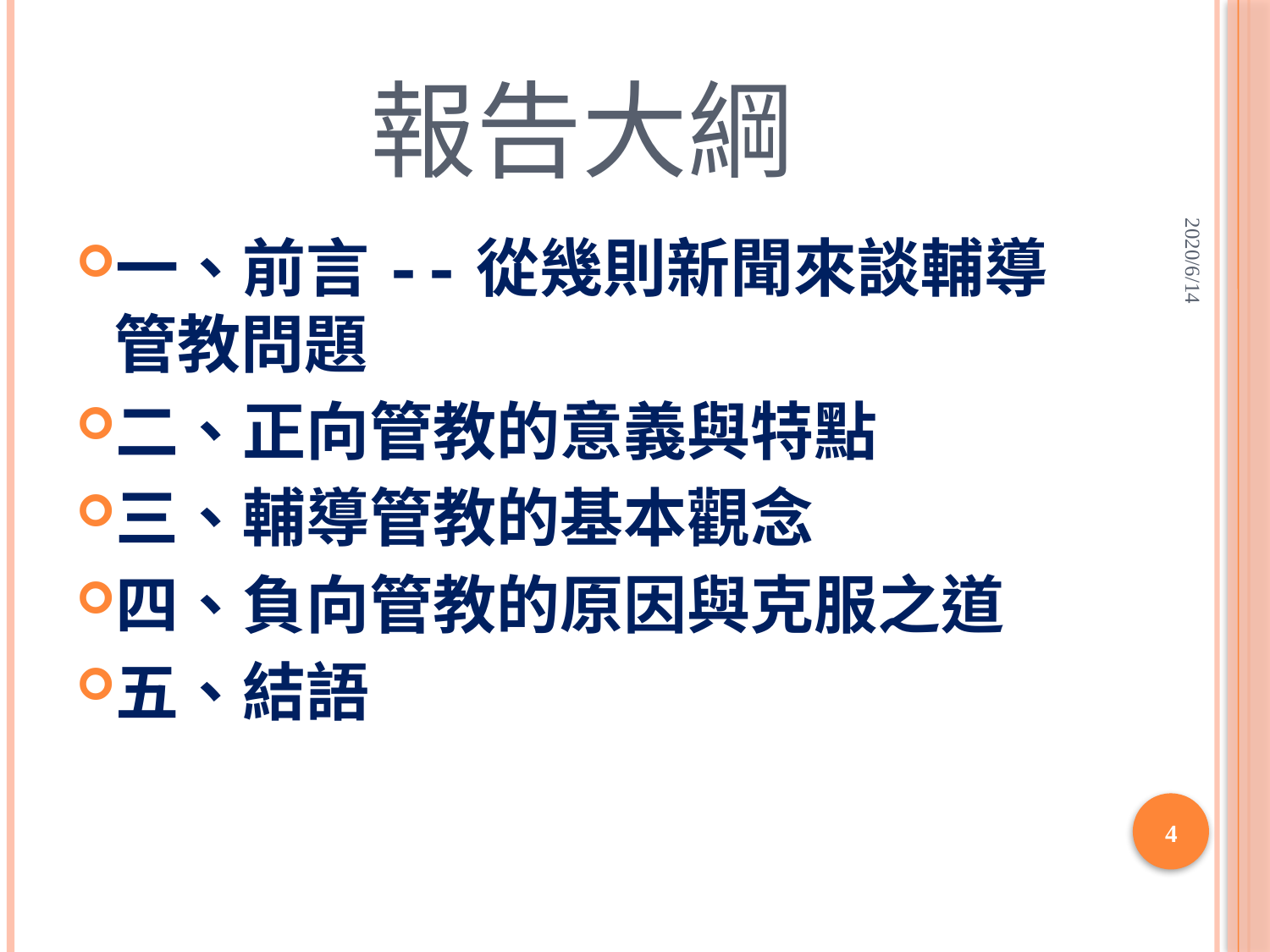

# 報告大綱
2020/6/14
一、前言--從幾則新聞來談輔導管教問題
二、正向管教的意義與特點
三、輔導管教的基本觀念
四、負向管教的原因與克服之道
五、結語
4